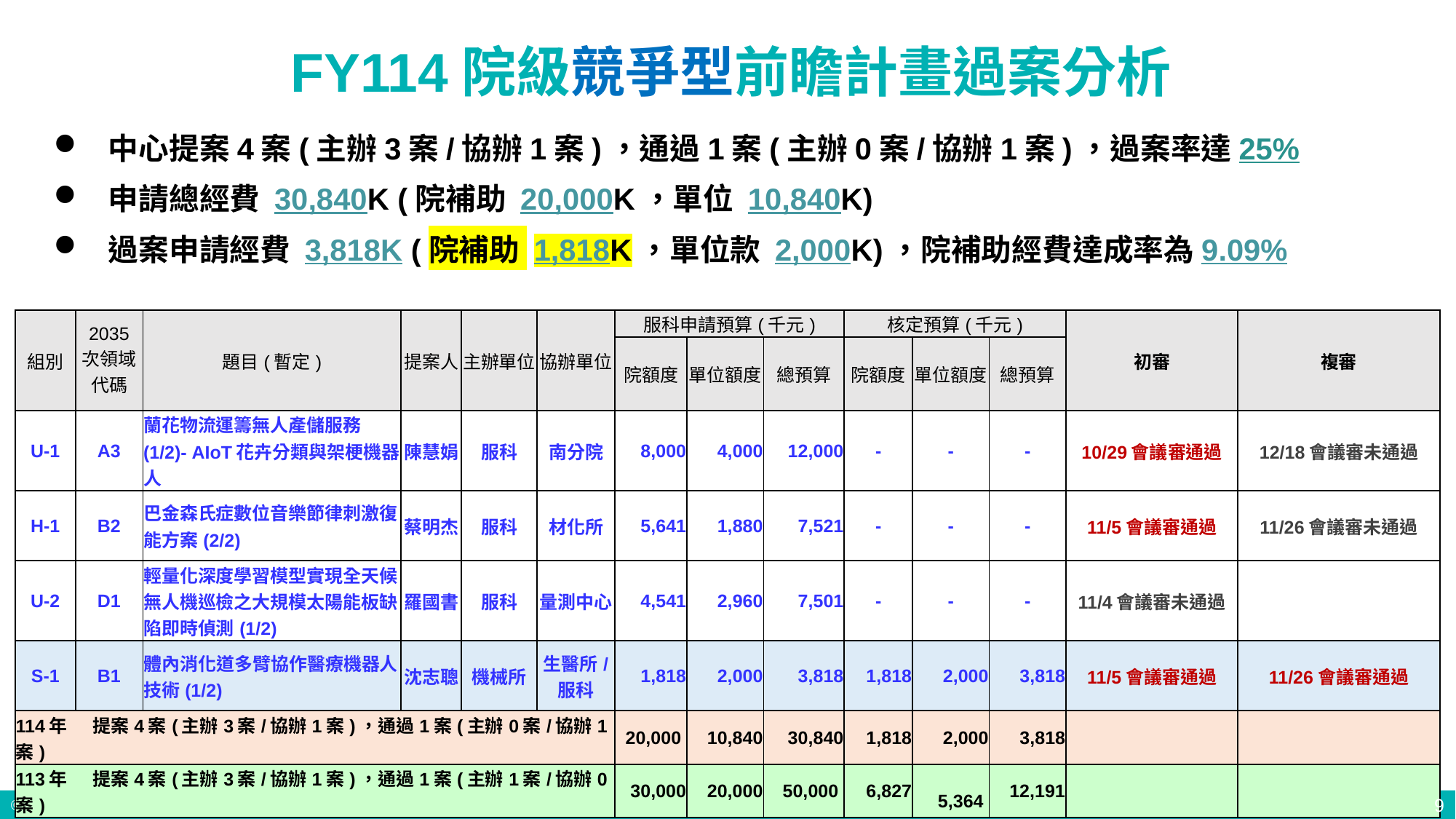

# FY114院級競爭型前瞻計畫過案分析
中心提案4案(主辦3案/協辦1案)，通過1案(主辦0案/協辦1案)，過案率達25%
申請總經費 30,840K (院補助 20,000K，單位 10,840K)
過案申請經費 3,818K (院補助 1,818K，單位款 2,000K)，院補助經費達成率為9.09%
| 組別 | 2035 次領域 代碼 | 題目(暫定) | 提案人 | 主辦單位 | 協辦單位 | 服科申請預算(千元) |  |  | 核定預算(千元) |  |  | 初審 | 複審 |
| --- | --- | --- | --- | --- | --- | --- | --- | --- | --- | --- | --- | --- | --- |
|  |  |  |  |  |  | 院額度 | 單位額度 | 總預算 | 院額度 | 單位額度 | 總預算 |  |  |
| U-1 | A3 | 蘭花物流運籌無人產儲服務(1/2)- AIoT花卉分類與架梗機器人 | 陳慧娟 | 服科 | 南分院 | 8,000 | 4,000 | 12,000 | - | - | - | 10/29會議審通過 | 12/18會議審未通過 |
| H-1 | B2 | 巴金森氏症數位音樂節律刺激復能方案(2/2) | 蔡明杰 | 服科 | 材化所 | 5,641 | 1,880 | 7,521 | - | - | - | 11/5會議審通過 | 11/26會議審未通過 |
| U-2 | D1 | 輕量化深度學習模型實現全天候無人機巡檢之大規模太陽能板缺陷即時偵測(1/2) | 羅國書 | 服科 | 量測中心 | 4,541 | 2,960 | 7,501 | - | - | - | 11/4會議審未通過 |  |
| S-1 | B1 | 體內消化道多臂協作醫療機器人技術(1/2) | 沈志聰 | 機械所 | 生醫所/ 服科 | 1,818 | 2,000 | 3,818 | 1,818 | 2,000 | 3,818 | 11/5會議審通過 | 11/26會議審通過 |
| 114年 提案4案(主辦3案/協辦1案)，通過1案(主辦0案/協辦1案) |  |  |  |  |  | 20,000 | 10,840 | 30,840 | 1,818 | 2,000 | 3,818 |  |  |
| 113年 提案4案(主辦3案/協辦1案)，通過1案(主辦1案/協辦0案) |  |  |  |  |  | 30,000 | 20,000 | 50,000 | 6,827 | 5,364 | 12,191 |  |  |
9